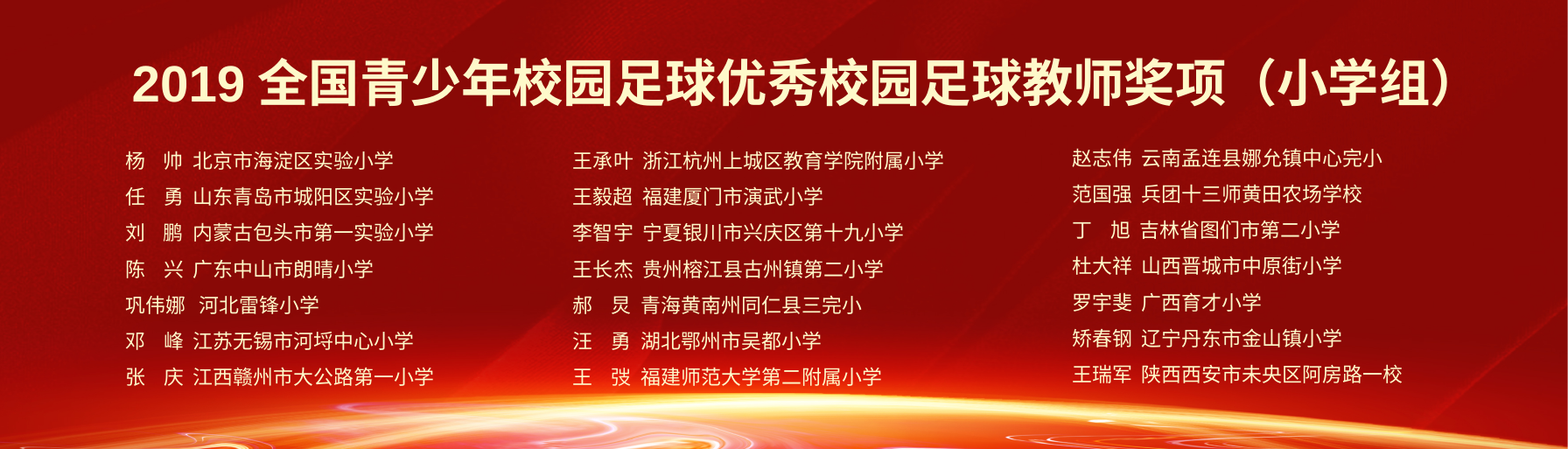

2019全国青少年校园足球优秀校园足球教师奖项（小学组）
赵志伟  云南孟连县娜允镇中心完小
范国强  兵团十三师黄田农场学校
丁    旭  吉林省图们市第二小学
杜大祥  山西晋城市中原街小学
罗宇斐  广西育才小学
矫春钢  辽宁丹东市金山镇小学
王瑞军  陕西西安市未央区阿房路一校
杨    帅  北京市海淀区实验小学
任    勇  山东青岛市城阳区实验小学
刘    鹏  内蒙古包头市第一实验小学
陈    兴  广东中山市朗晴小学
巩伟娜   河北雷锋小学
邓    峰  江苏无锡市河埒中心小学
张    庆  江西赣州市大公路第一小学
王承叶  浙江杭州上城区教育学院附属小学
王毅超  福建厦门市演武小学
李智宇  宁夏银川市兴庆区第十九小学
王长杰  贵州榕江县古州镇第二小学
郝    炅  青海黄南州同仁县三完小
汪    勇  湖北鄂州市吴都小学
王    弢  福建师范大学第二附属小学